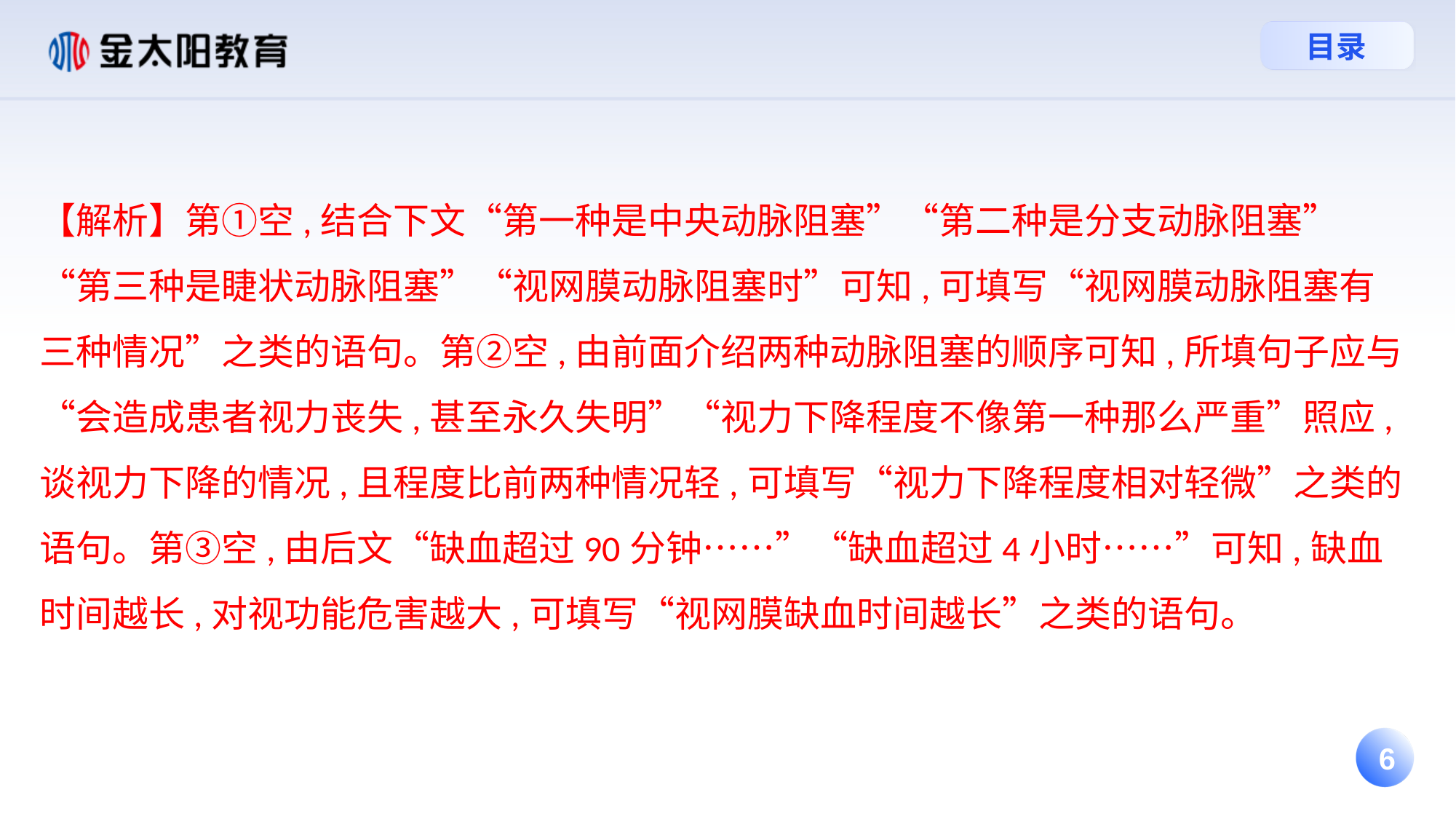

【解析】第①空,结合下文“第一种是中央动脉阻塞”“第二种是分支动脉阻塞”“第三种是睫状动脉阻塞”“视网膜动脉阻塞时”可知,可填写“视网膜动脉阻塞有三种情况”之类的语句。第②空,由前面介绍两种动脉阻塞的顺序可知,所填句子应与“会造成患者视力丧失,甚至永久失明”“视力下降程度不像第一种那么严重”照应,谈视力下降的情况,且程度比前两种情况轻,可填写“视力下降程度相对轻微”之类的语句。第③空,由后文“缺血超过90分钟……”“缺血超过4小时……”可知,缺血时间越长,对视功能危害越大,可填写“视网膜缺血时间越长”之类的语句。